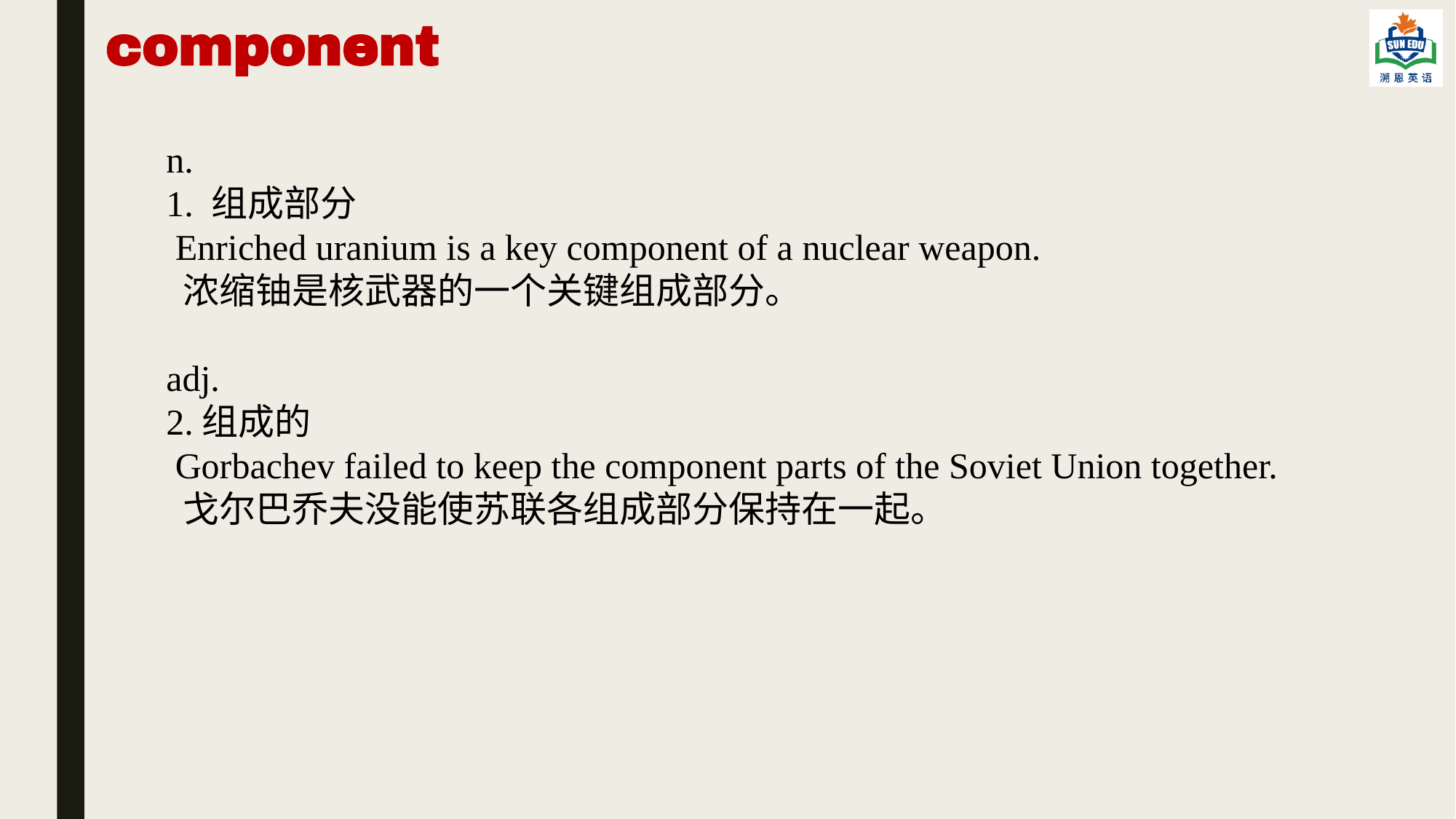

component
n.
1. 组成部分
 Enriched uranium is a key component of a nuclear weapon.
 浓缩铀是核武器的一个关键组成部分。

adj.
2.组成的
 Gorbachev failed to keep the component parts of the Soviet Union together.
 戈尔巴乔夫没能使苏联各组成部分保持在一起。